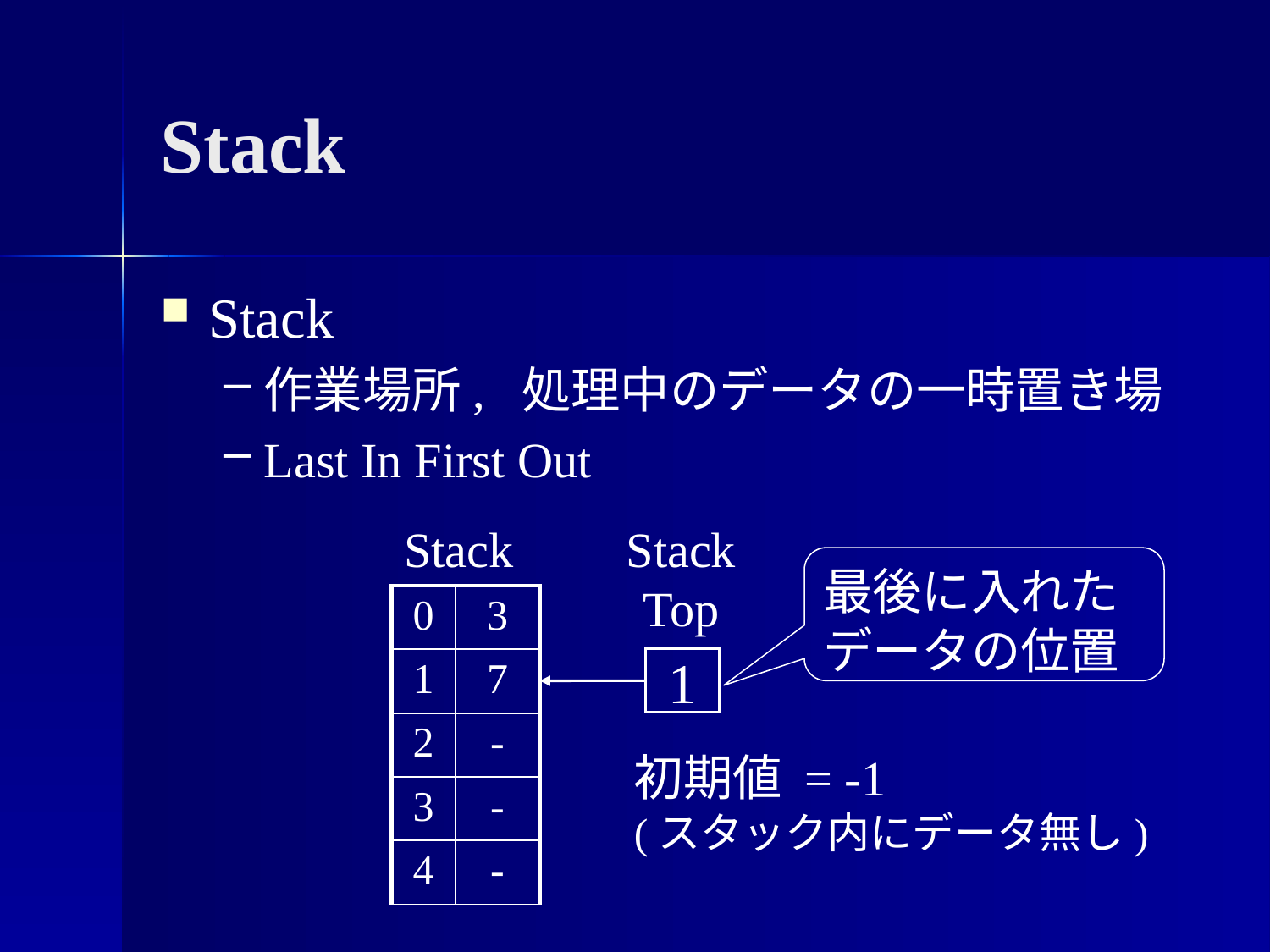

Stack
Stack
作業場所,  処理中のデータの一時置き場
Last In First Out
Stack
Stack
Top
最後に入れたデータの位置
| 0 | 3 |
| --- | --- |
| 1 | 7 |
| 2 | - |
| 3 | - |
| 4 | - |
1

初期値 = -1
(スタック内にデータ無し)